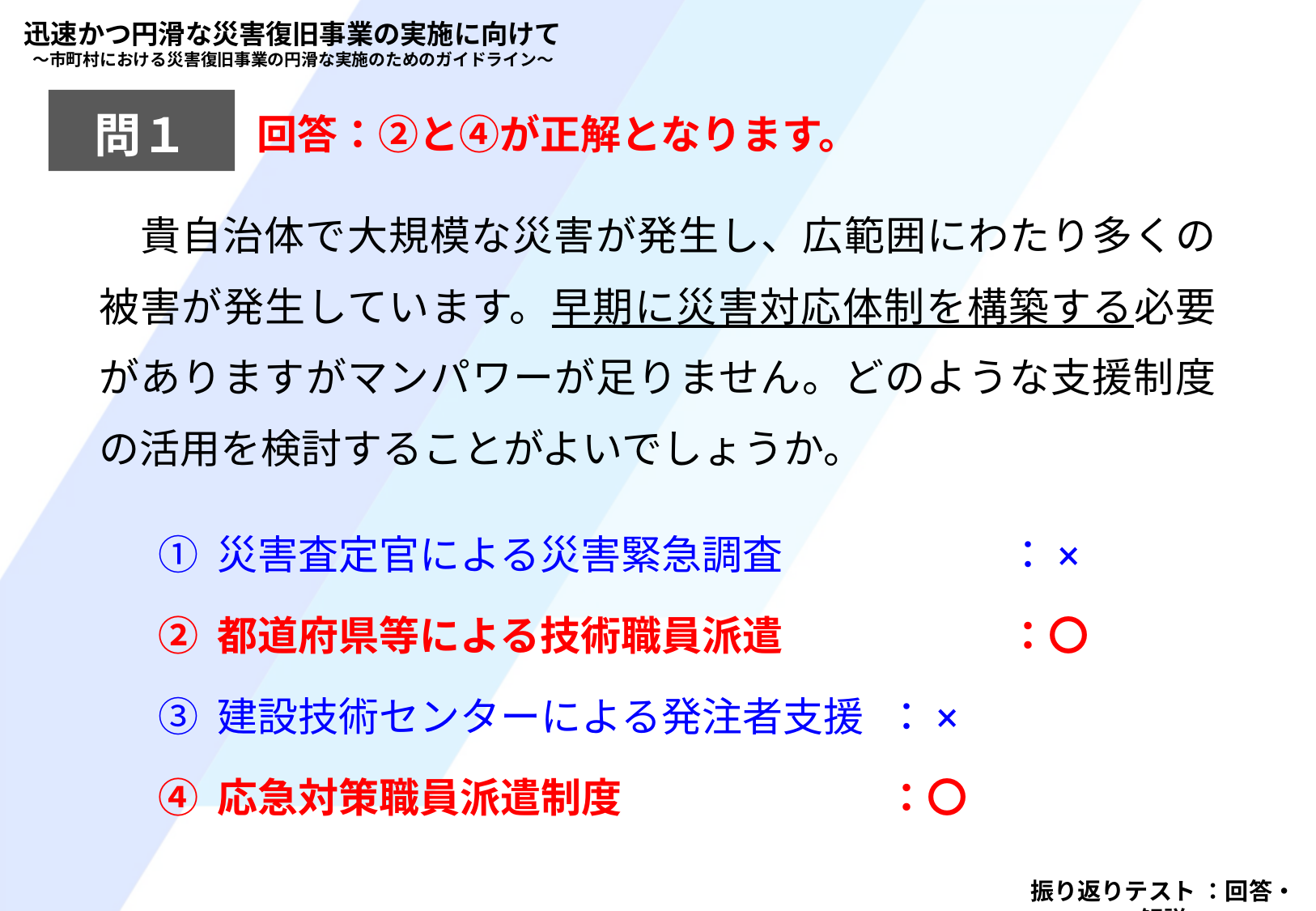

迅速かつ円滑な災害復旧事業の実施に向けて
～市町村における災害復旧事業の円滑な実施のためのガイドライン～
回答：②と④が正解となります。
問１
　貴自治体で大規模な災害が発生し、広範囲にわたり多くの被害が発生しています。早期に災害対応体制を構築する必要がありますがマンパワーが足りません。どのような支援制度の活用を検討することがよいでしょうか。
① 災害査定官による災害緊急調査		：×
② 都道府県等による技術職員派遣		：〇
③ 建設技術センターによる発注者支援	：×
④ 応急対策職員派遣制度			：〇
振り返りテスト ：回答・解説